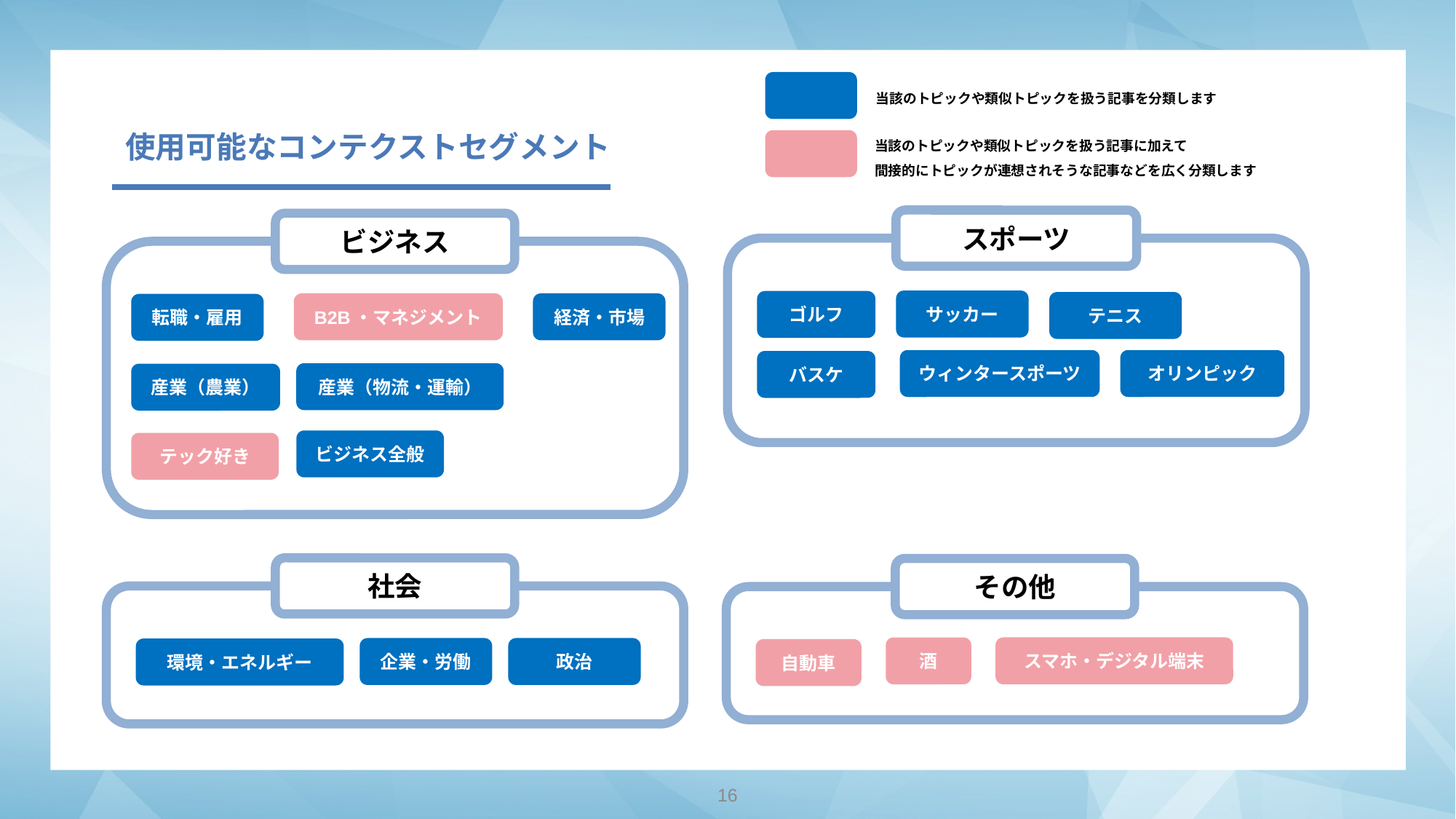

当該のトピックや類似トピックを扱う記事を分類します
当該のトピックや類似トピックを扱う記事に加えて
間接的にトピックが連想されそうな記事などを広く分類します
使用可能なコンテクストセグメント

スポーツ
ビジネス

サッカー
ゴルフ
テニス
B2B・マネジメント
経済・市場
転職・雇用
オリンピック
ウィンタースポーツ
バスケ
産業（物流・運輸）
産業（農業）
ビジネス全般
テック好き
社会
その他

スマホ・デジタル端末
酒
企業・労働
政治
環境・エネルギー
自動車
16